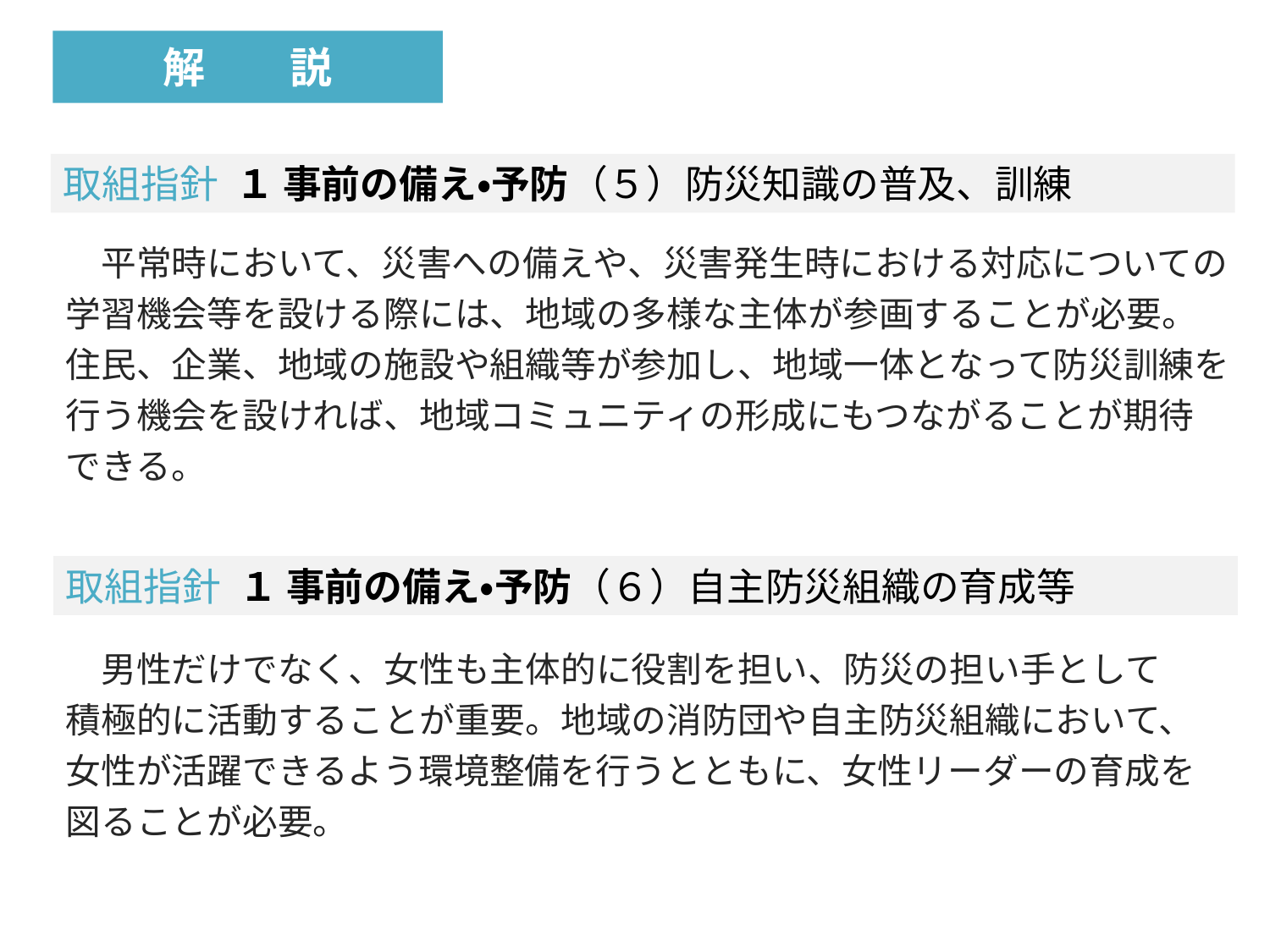

解　　説
取組指針  １ 事前の備え・予防（５）防災知識の普及、訓練
　平常時において、災害への備えや、災害発生時における対応についての学習機会等を設ける際には、地域の多様な主体が参画することが必要。
住民、企業、地域の施設や組織等が参加し、地域一体となって防災訓練を行う機会を設ければ、地域コミュニティの形成にもつながることが期待
できる。

　男性だけでなく、女性も主体的に役割を担い、防災の担い手として
積極的に活動することが重要。地域の消防団や自主防災組織において、
女性が活躍できるよう環境整備を行うとともに、女性リーダーの育成を
図ることが必要。

取組指針  １ 事前の備え・予防（６）自主防災組織の育成等